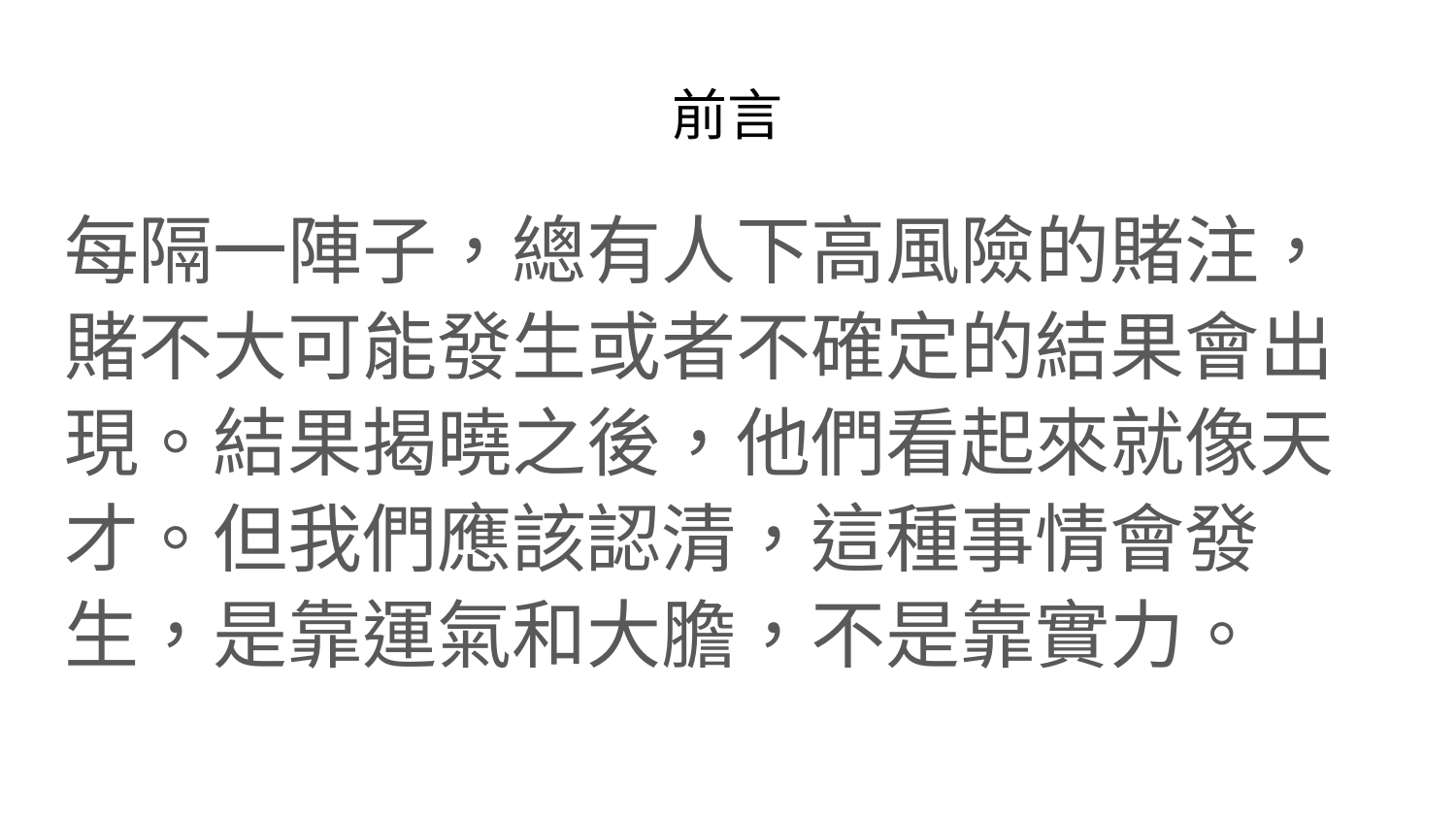

# 前言
每隔一陣子，總有人下高風險的賭注，賭不大可能發生或者不確定的結果會出現。結果揭曉之後，他們看起來就像天才。但我們應該認清，這種事情會發生，是靠運氣和大膽，不是靠實力。